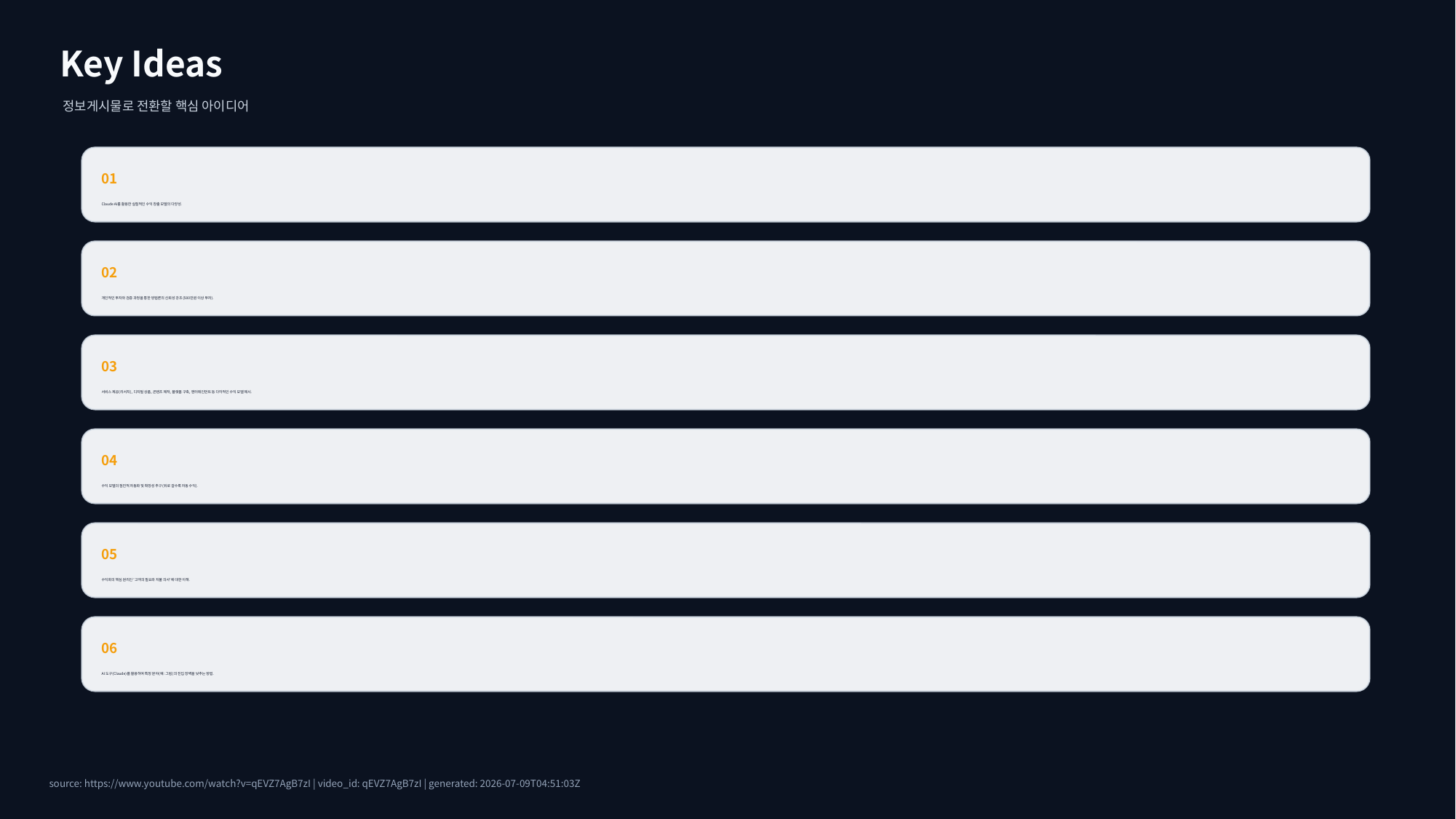

Key Ideas
정보게시물로 전환할 핵심 아이디어

01
Claude AI를 활용한 실질적인 수익 창출 모델의 다양성.

02
개인적인 투자와 검증 과정을 통한 방법론의 신뢰성 강조 (500만원 이상 투자).

03
서비스 제공(리서치), 디지털 상품, 콘텐츠 제작, 플랫폼 구축, 엔터테인먼트 등 다각적인 수익 모델 제시.

04
수익 모델의 점진적 자동화 및 확장성 추구 (뒤로 갈수록 자동 수익).

05
수익화의 핵심 원리인 '고객의 필요와 지불 의사'에 대한 이해.

06
AI 도구(Claude)를 활용하여 특정 분야(예: 그림)의 진입 장벽을 낮추는 방법.
source: https://www.youtube.com/watch?v=qEVZ7AgB7zI | video_id: qEVZ7AgB7zI | generated: 2026-07-09T04:51:03Z